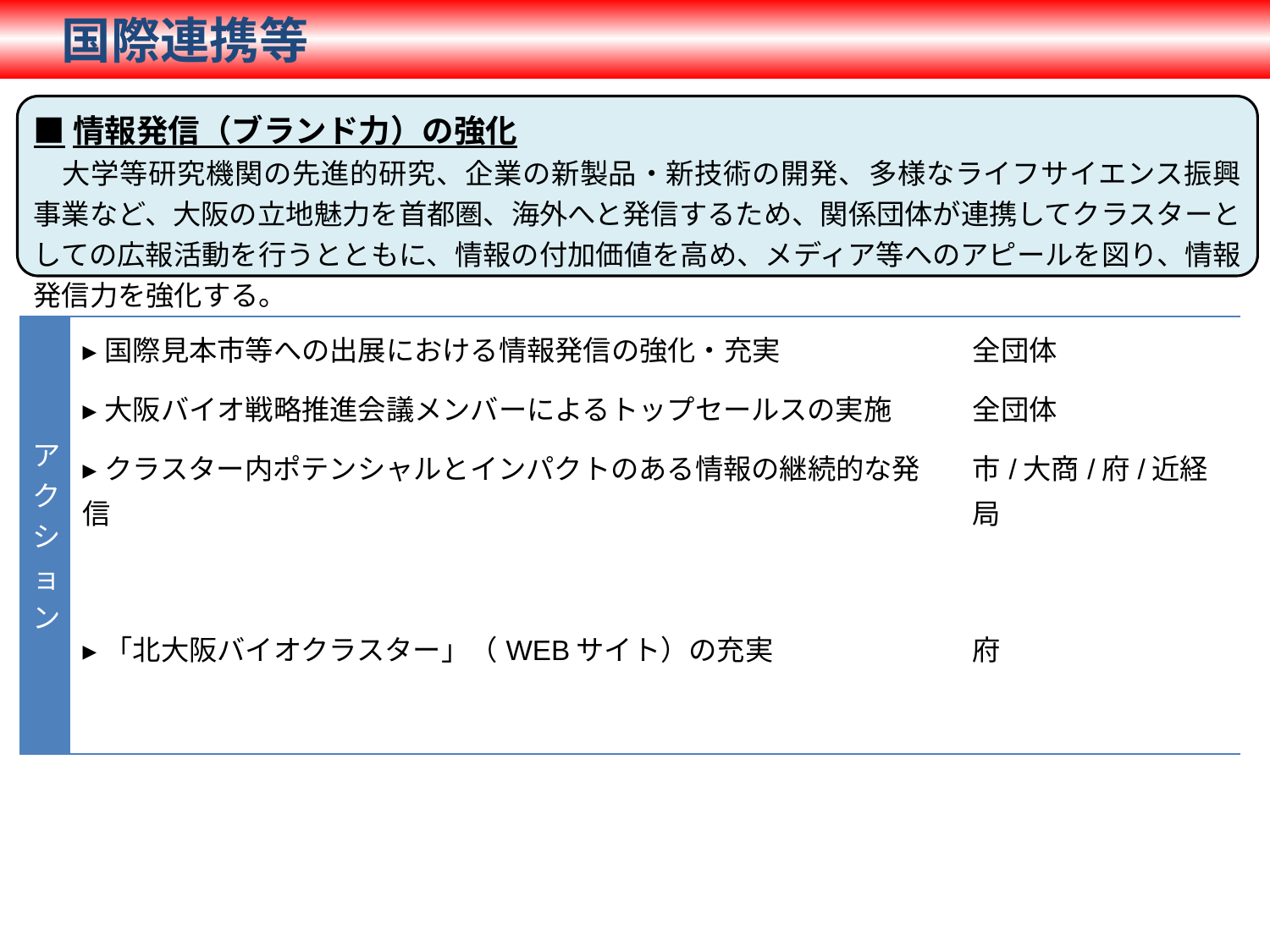

国際連携等
■情報発信（ブランド力）の強化
　大学等研究機関の先進的研究、企業の新製品・新技術の開発、多様なライフサイエンス振興事業など、大阪の立地魅力を首都圏、海外へと発信するため、関係団体が連携してクラスターとしての広報活動を行うとともに、情報の付加価値を高め、メディア等へのアピールを図り、情報発信力を強化する。
| アクション | ▸国際見本市等への出展における情報発信の強化・充実 | 全団体 |
| --- | --- | --- |
|  | ▸大阪バイオ戦略推進会議メンバーによるトップセールスの実施 | 全団体 |
|  | ▸クラスター内ポテンシャルとインパクトのある情報の継続的な発信 | 市/大商/府/近経局 |
|  | ▸「北大阪バイオクラスター」（WEBサイト）の充実 | 府 |